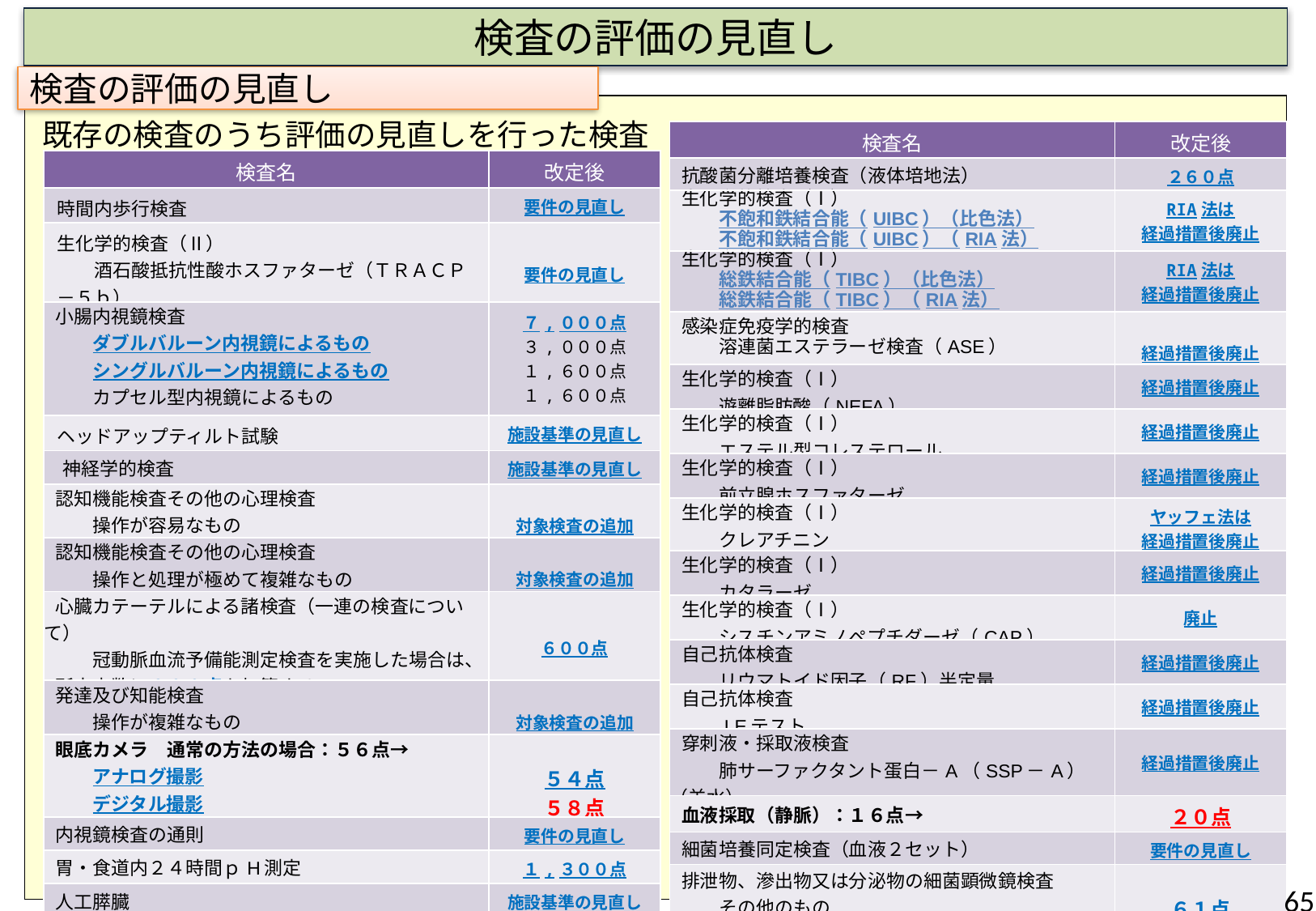

# 検査の評価の見直し
検査の評価の見直し

既存の検査のうち評価の見直しを行った検査
| 検査名 | 改定後 |
| --- | --- |
| 抗酸菌分離培養検査（液体培地法） | ２６０点 |
| 生化学的検査（Ⅰ） 　　不飽和鉄結合能（UIBC）（比色法） 　　不飽和鉄結合能（UIBC）（RIA法） | RIA法は 経過措置後廃止 |
| 生化学的検査（Ⅰ） 　　総鉄結合能（TIBC）（比色法） 　　総鉄結合能（TIBC）（RIA法） | RIA法は 経過措置後廃止 |
| 感染症免疫学的検査 　　溶連菌エステラーゼ検査（ASE） | 経過措置後廃止 |
| 生化学的検査（Ⅰ） 　　遊離脂肪酸（NEFA） | 経過措置後廃止 |
| 生化学的検査（Ⅰ） 　　エステル型コレステロール | 経過措置後廃止 |
| 生化学的検査（Ⅰ） 　　前立腺ホスファターゼ | 経過措置後廃止 |
| 生化学的検査（Ⅰ） 　　クレアチニン | ヤッフェ法は 経過措置後廃止 |
| 生化学的検査（Ⅰ） 　　カタラーゼ | 経過措置後廃止 |
| 生化学的検査（Ⅰ） 　　シスチンアミノペプチダーゼ（CAP） | 廃止 |
| 自己抗体検査 　　リウマトイド因子（RF）半定量 | 経過措置後廃止 |
| 自己抗体検査 　　LEテスト | 経過措置後廃止 |
| 穿刺液・採取液検査 　　肺サーファクタント蛋白－A（SSP－A）（羊水） | 経過措置後廃止 |
| 血液採取（静脈）：１６点→ | ２０点 |
| 細菌培養同定検査（血液２セット） | 要件の見直し |
| 排泄物、滲出物又は分泌物の細菌顕微鏡検査 　　その他のもの | ６１点 |
| 検査名 | 改定後 |
| --- | --- |
| 時間内歩行検査 | 要件の見直し |
| 生化学的検査（Ⅱ） 　　酒石酸抵抗性酸ホスファターゼ（ＴＲＡＣＰ－５ｂ） | 要件の見直し |
| 小腸内視鏡検査　　 　　ダブルバルーン内視鏡によるもの 　　シングルバルーン内視鏡によるもの 　　カプセル型内視鏡によるもの 　　その他のもの | ７,０００点 ３,０００点 １,６００点 １,６００点 |
| ヘッドアップティルト試験 | 施設基準の見直し |
| 神経学的検査 | 施設基準の見直し |
| 認知機能検査その他の心理検査 　　操作が容易なもの | 対象検査の追加 |
| 認知機能検査その他の心理検査 　　操作と処理が極めて複雑なもの | 対象検査の追加 |
| 心臓カテーテルによる諸検査（一連の検査について）　 　　冠動脈血流予備能測定検査を実施した場合は、 所定点数に６００点を加算する | ６００点 |
| 発達及び知能検査 　　操作が複雑なもの | 対象検査の追加 |
| 眼底カメラ　通常の方法の場合：５６点→ 　　アナログ撮影 　　デジタル撮影 | ５４点 ５８点 |
| 内視鏡検査の通則 | 要件の見直し |
| 胃・食道内２４時間ｐH測定 | １,３００点 |
| 人工膵臓 | 施設基準の見直し |
65